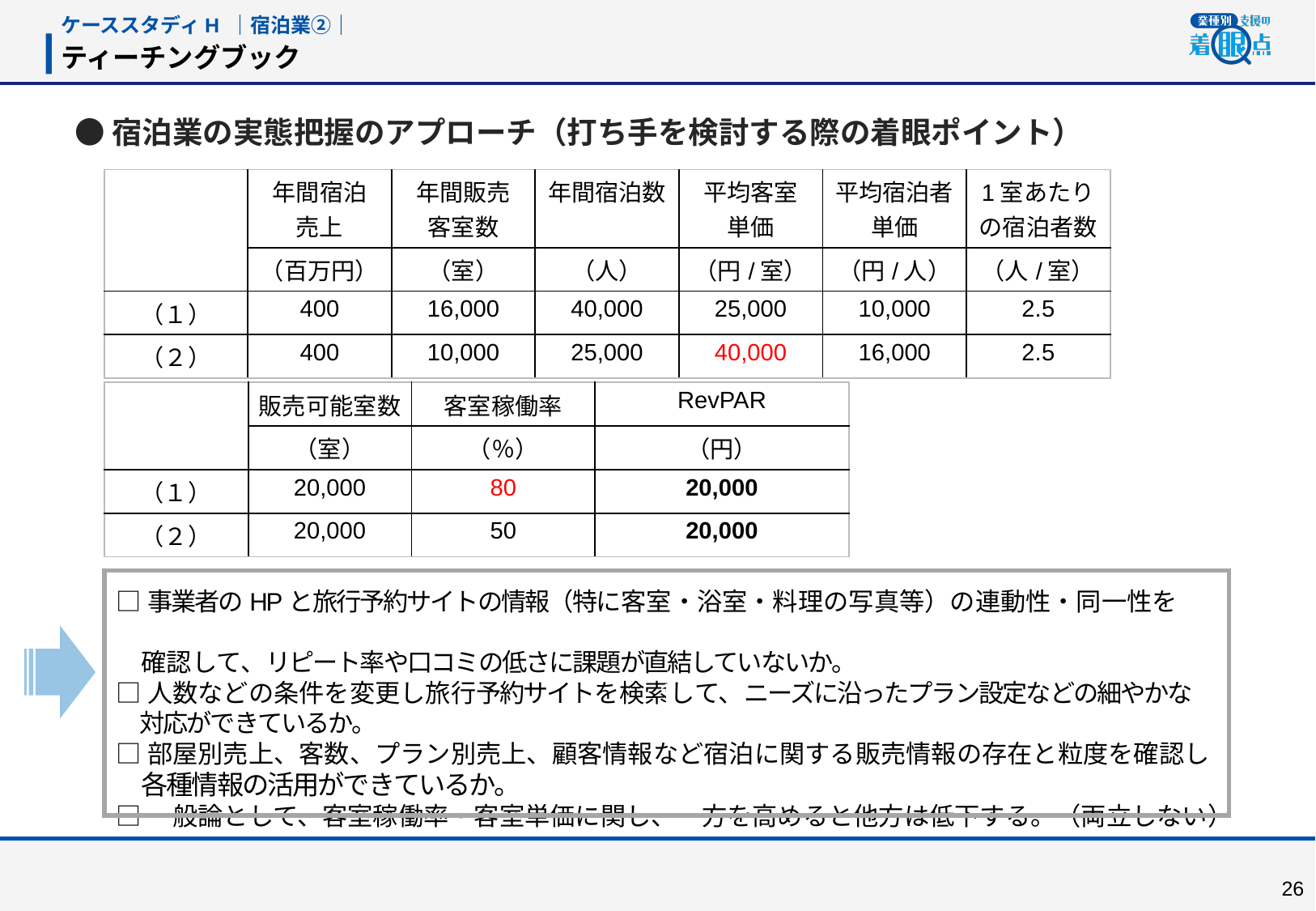

ケーススタディH ｜宿泊業②｜
ティーチングブック
　● 宿泊業の実態把握のアプローチ（打ち手を検討する際の着眼ポイント）
|  | 年間宿泊 売上 | 年間販売 客室数 | 年間宿泊数 | 平均客室 単価 | 平均宿泊者単価 | 1室あたりの宿泊者数 |
| --- | --- | --- | --- | --- | --- | --- |
|  | （百万円） | （室） | （人） | （円/室） | （円/人） | （人/室） |
| （１） | 400 | 16,000 | 40,000 | 25,000 | 10,000 | 2.5 |
| （２） | 400 | 10,000 | 25,000 | 40,000 | 16,000 | 2.5 |
|  | 販売可能室数 | 客室稼働率 | RevPAR |
| --- | --- | --- | --- |
|  | （室） | （％） | （円） |
| （１） | 20,000 | 80 | 20,000 |
| （２） | 20,000 | 50 | 20,000 |
1
□事業者のHPと旅行予約サイトの情報（特に客室・浴室・料理の写真等）の連動性・同一性を
　確認して、リピート率や口コミの低さに課題が直結していないか。
□人数などの条件を変更し旅行予約サイトを検索して、ニーズに沿ったプラン設定などの細やかな
　対応ができているか。
□部屋別売上、客数、プラン別売上、顧客情報など宿泊に関する販売情報の存在と粒度を確認し
　各種情報の活用ができているか。
□一般論として、客室稼働率・客室単価に関し、一方を高めると他方は低下する。（両立しない）

26